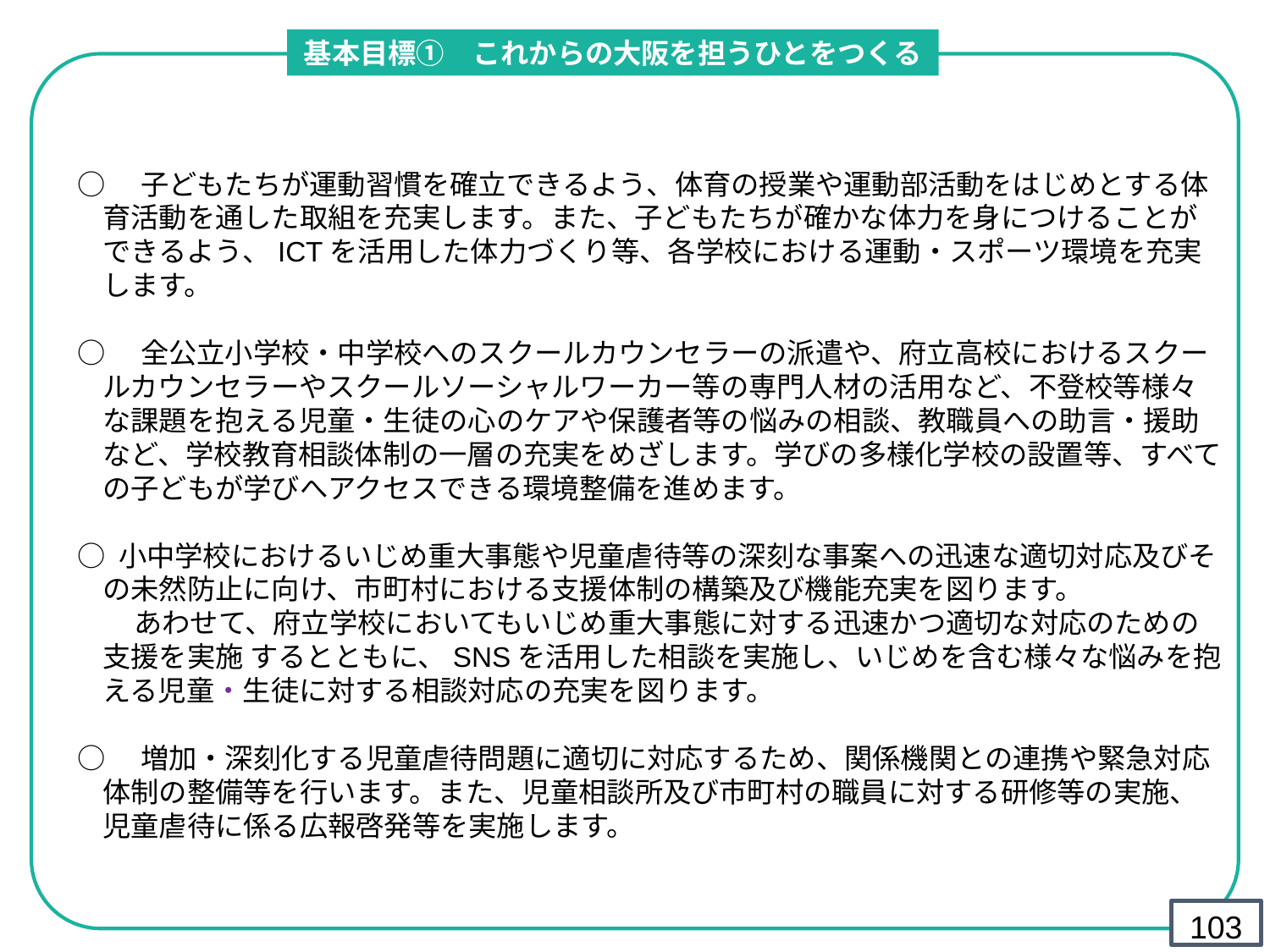

基本目標①　これからの大阪を担うひとをつくる

○　子どもたちが運動習慣を確立できるよう、体育の授業や運動部活動をはじめとする体育活動を通した取組を充実します。また、子どもたちが確かな体力を身につけることができるよう、ICTを活用した体力づくり等、各学校における運動・スポーツ環境を充実します。

○　全公立小学校・中学校へのスクールカウンセラーの派遣や、府立高校におけるスクールカウンセラーやスクールソーシャルワーカー等の専門人材の活用など、不登校等様々な課題を抱える児童・生徒の心のケアや保護者等の悩みの相談、教職員への助言・援助など、学校教育相談体制の一層の充実をめざします。学びの多様化学校の設置等、すべての子どもが学びへアクセスできる環境整備を進めます。

○ 小中学校におけるいじめ重大事態や児童虐待等の深刻な事案への迅速な適切対応及びその未然防止に向け、市町村における支援体制の構築及び機能充実を図ります。
　　あわせて、府立学校においてもいじめ重大事態に対する迅速かつ適切な対応のための支援を実施 するとともに、SNSを活用した相談を実施し、いじめを含む様々な悩みを抱える児童・生徒に対する相談対応の充実を図ります。

○　増加・深刻化する児童虐待問題に適切に対応するため、関係機関との連携や緊急対応体制の整備等を行います。また、児童相談所及び市町村の職員に対する研修等の実施、児童虐待に係る広報啓発等を実施します。

103